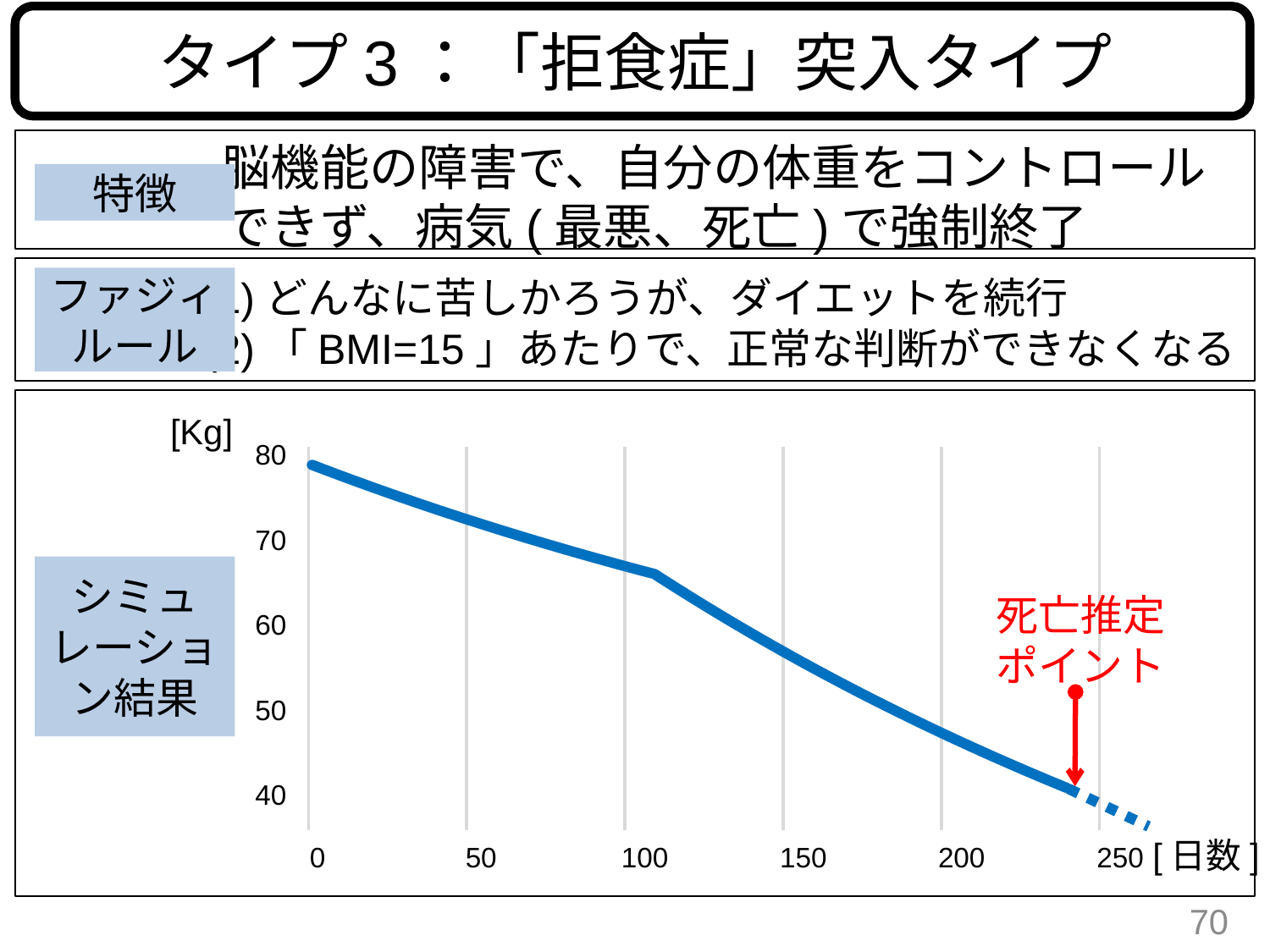

タイプ3：「拒食症」突入タイプ

脳機能の障害で、自分の体重をコントロール
できず、病気(最悪、死亡)で強制終了
特徴

ファジィルール
(1)どんなに苦しかろうが、ダイエットを続行
(2)「BMI=15」あたりで、正常な判断ができなくなる

[Kg]
80

70
シミュレーション結果
死亡推定
ポイント
60
50
40
[日数]
0
50
100
150
200
250
70